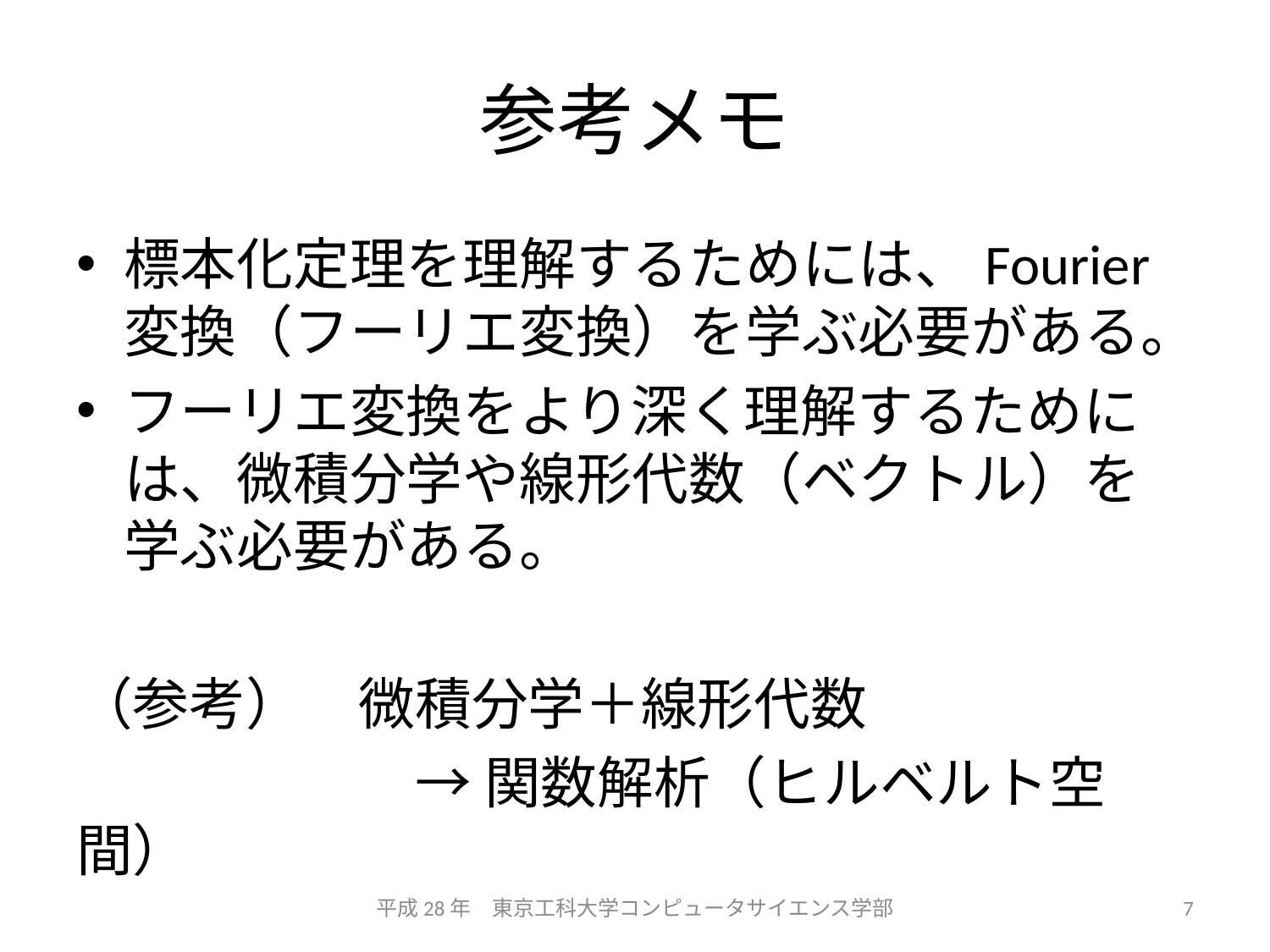

# 参考メモ
標本化定理を理解するためには、Fourier変換（フーリエ変換）を学ぶ必要がある。
フーリエ変換をより深く理解するためには、微積分学や線形代数（ベクトル）を学ぶ必要がある。

（参考）　微積分学＋線形代数
　　　　　　→ 関数解析（ヒルベルト空間）

平成28年　東京工科大学コンピュータサイエンス学部
7